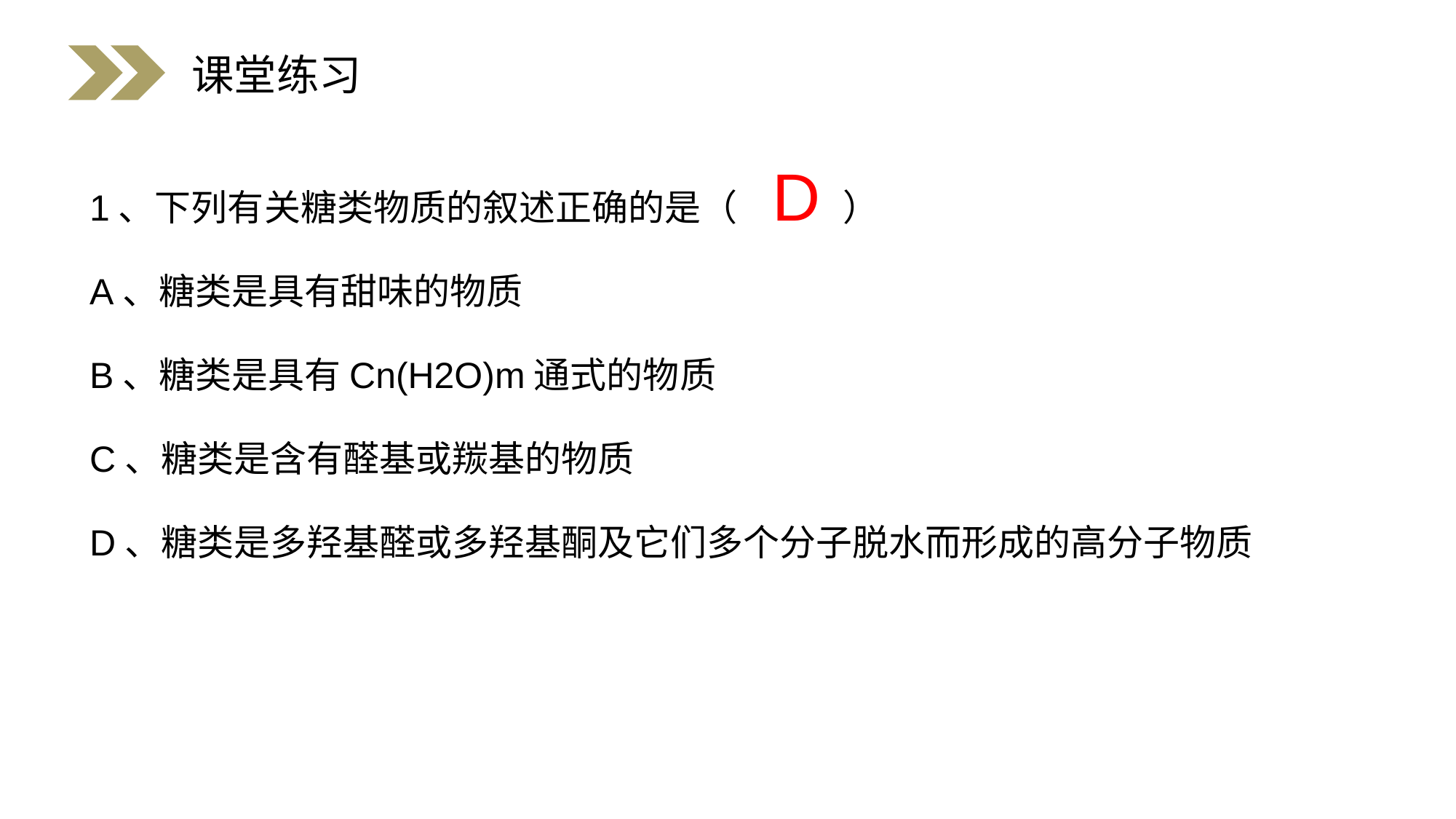

课堂练习
D
1、下列有关糖类物质的叙述正确的是（             ）
A、糖类是具有甜味的物质
B、糖类是具有Cn(H2O)m通式的物质
C、糖类是含有醛基或羰基的物质
D、糖类是多羟基醛或多羟基酮及它们多个分子脱水而形成的高分子物质